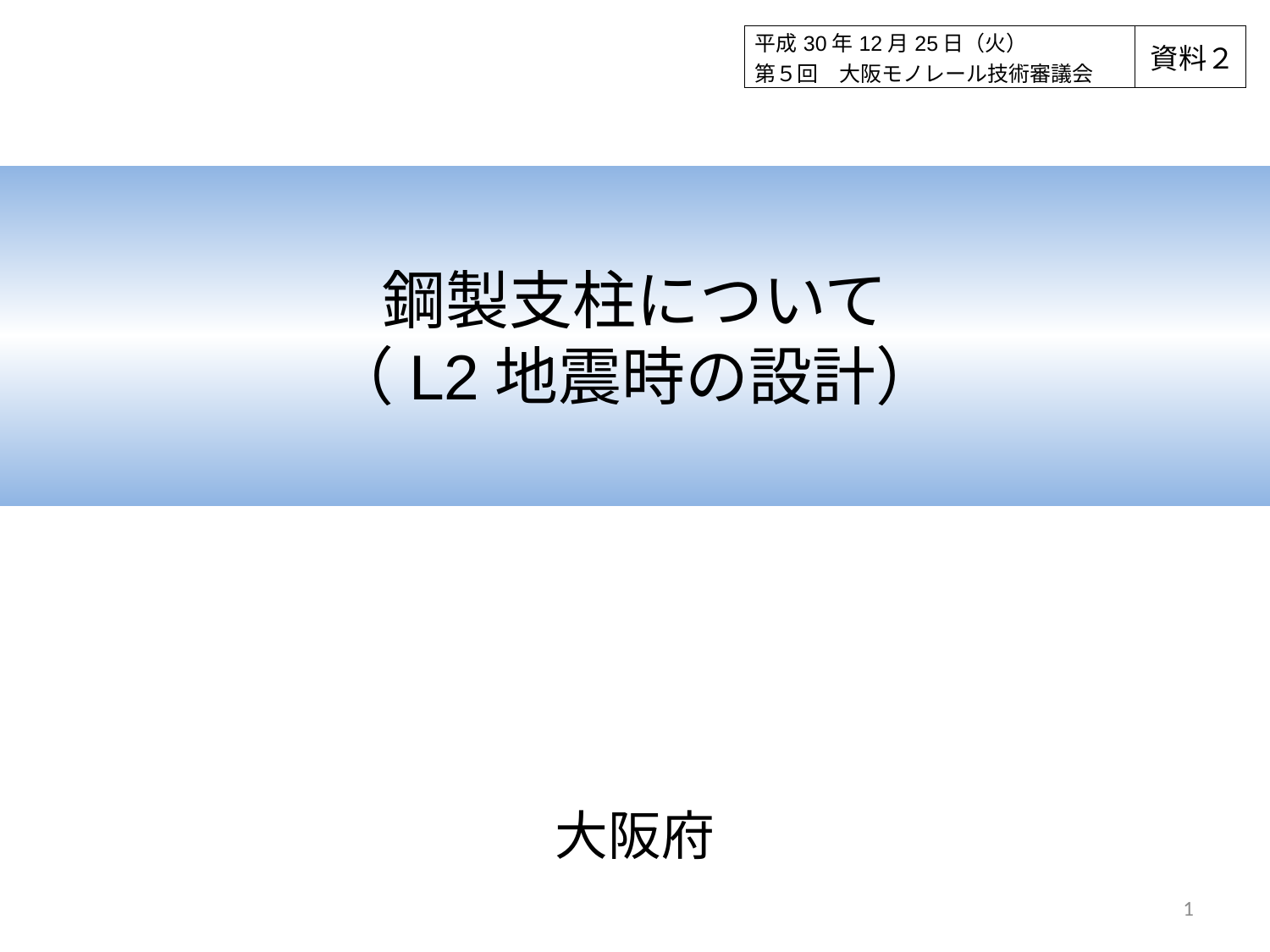

| 平成30年12月25日（火） 第５回　大阪モノレール技術審議会 | 資料２ |
| --- | --- |
鋼製支柱について
（L2地震時の設計）
大阪府
1